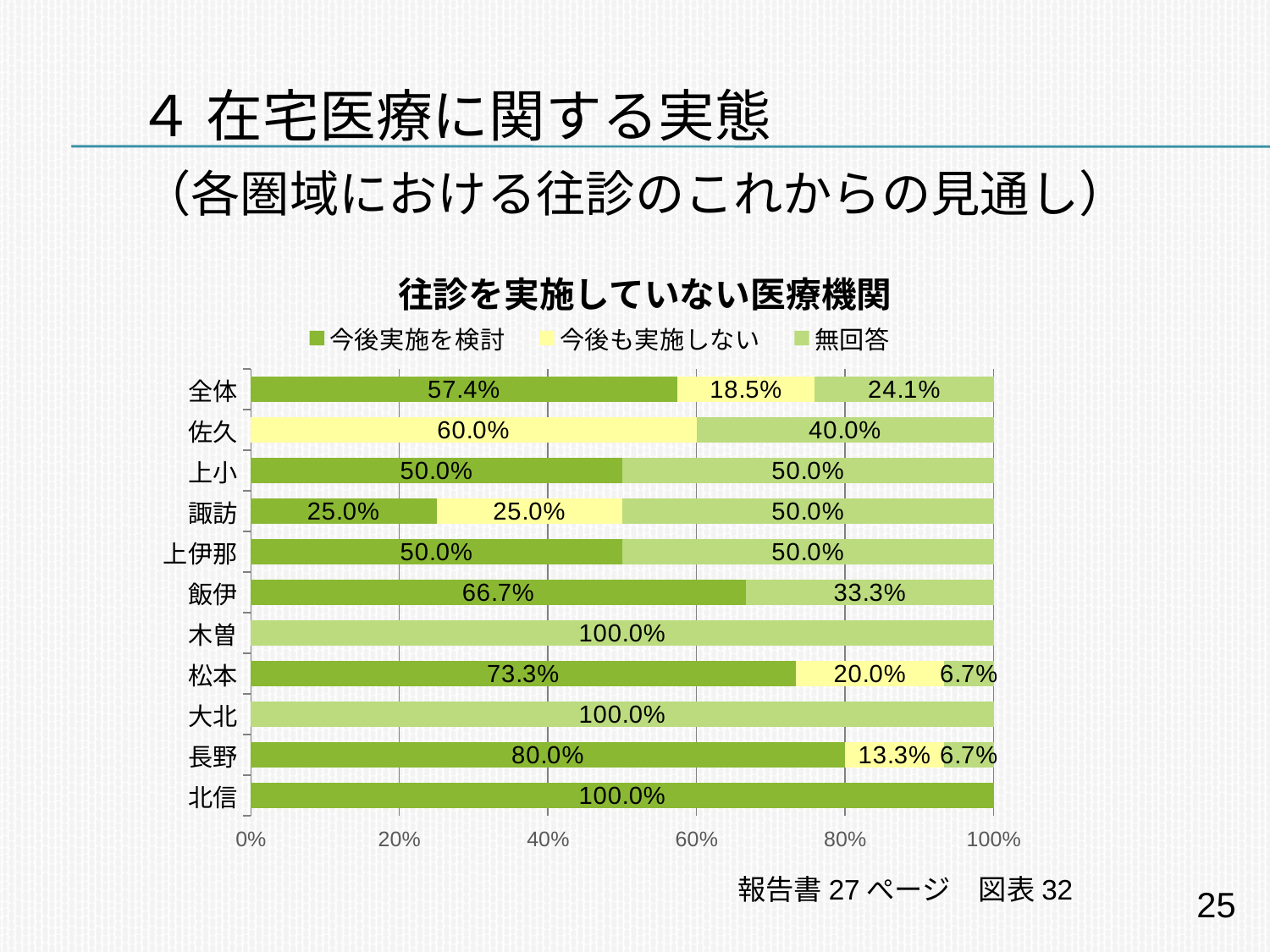

# ４ 在宅医療に関する実態
（各圏域における往診のこれからの見通し）

### Chart

| Category | 今後実施を検討 | 今後も実施しない | 無回答 |
|---|---|---|---|
| 全体 | 0.5740740740740777 | 0.18518518518518587 | 0.24074074074074142 |
| 佐久 | 0.0 | 0.6000000000000006 | 0.4 |
| 上小 | 0.5 | 0.0 | 0.5 |
| 諏訪 | 0.25 | 0.25 | 0.5 |
| 上伊那 | 0.5 | 0.0 | 0.5 |
| 飯伊 | 0.6666666666666666 | 0.0 | 0.3333333333333333 |
| 木曽 | 0.0 | 0.0 | 1.0 |
| 松本 | 0.7333333333333336 | 0.2 | 0.06666666666666668 |
| 大北 | 0.0 | 0.0 | 1.0 |
| 長野 | 0.8 | 0.13333333333333341 | 0.06666666666666668 |
| 北信 | 1.0 | 0.0 | 0.0 |
往診を実施していない医療機関

報告書27ぺージ　図表32
25